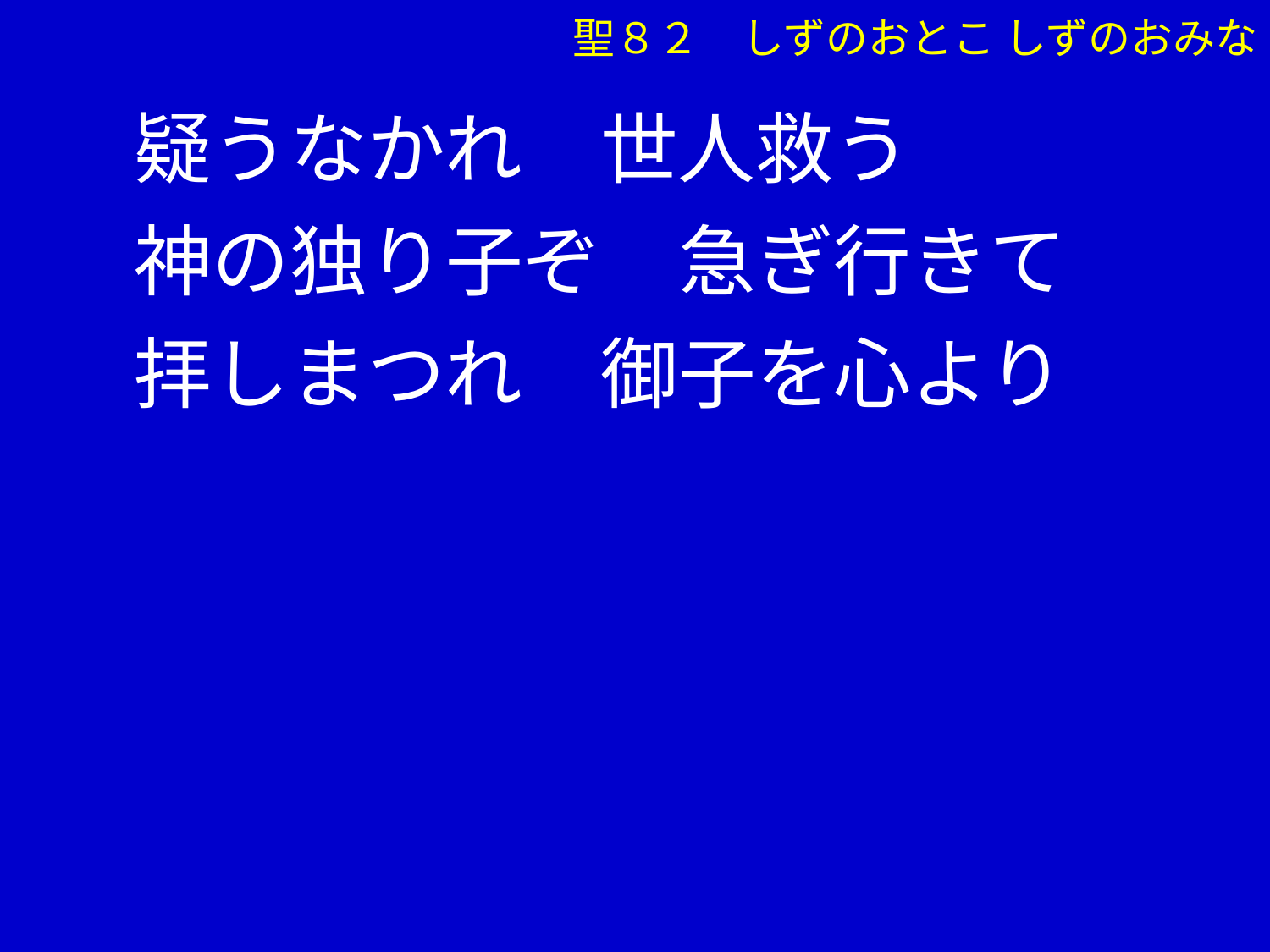

疑うなかれ　世人救う
　神の独り子ぞ　急ぎ行きて
　拝しまつれ　御子を心より
聖８２　しずのおとこ しずのおみな